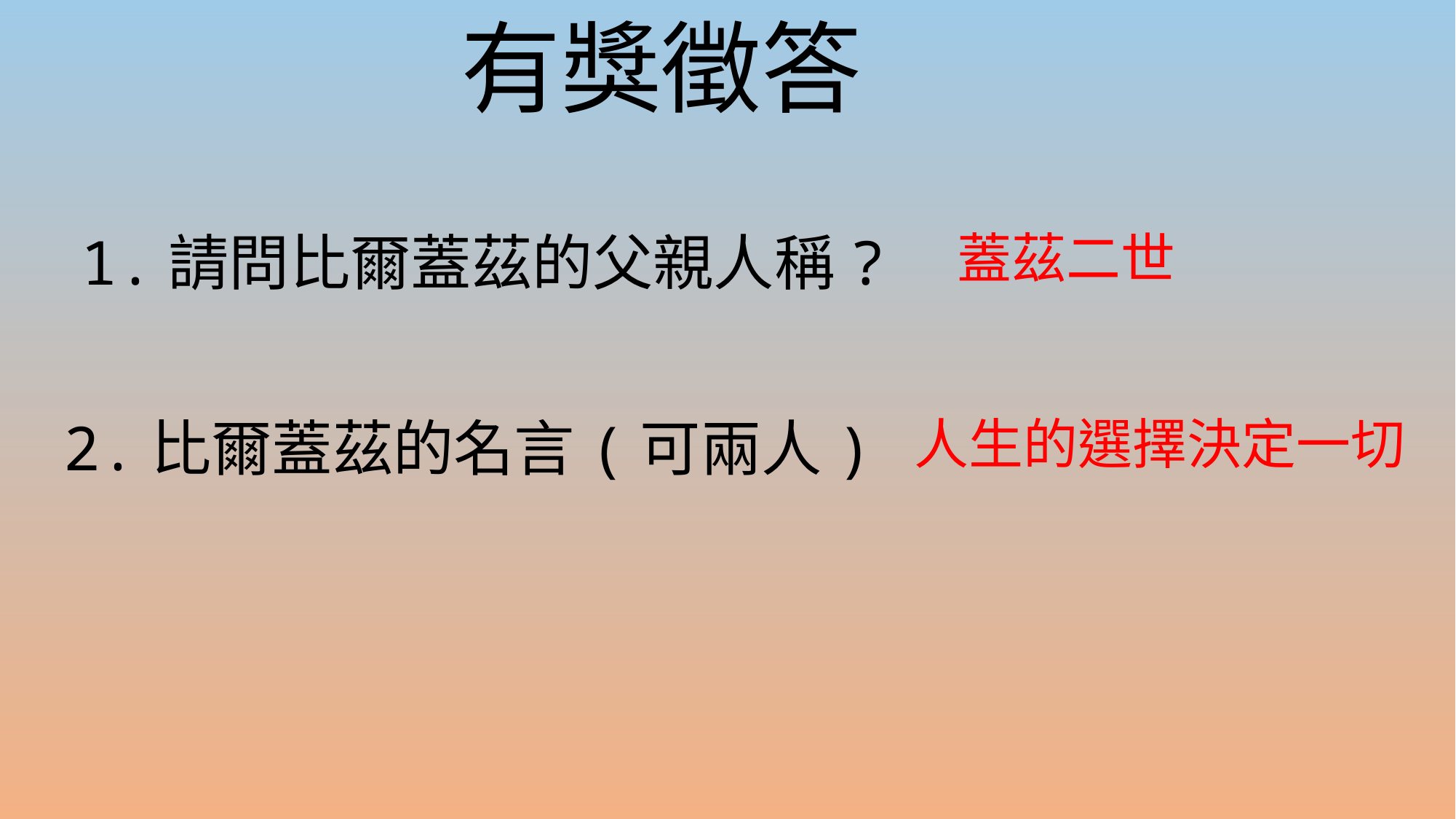

有獎徵答
1.請問比爾蓋茲的父親人稱?
蓋茲二世
2.比爾蓋茲的名言(可兩人)
人生的選擇決定一切